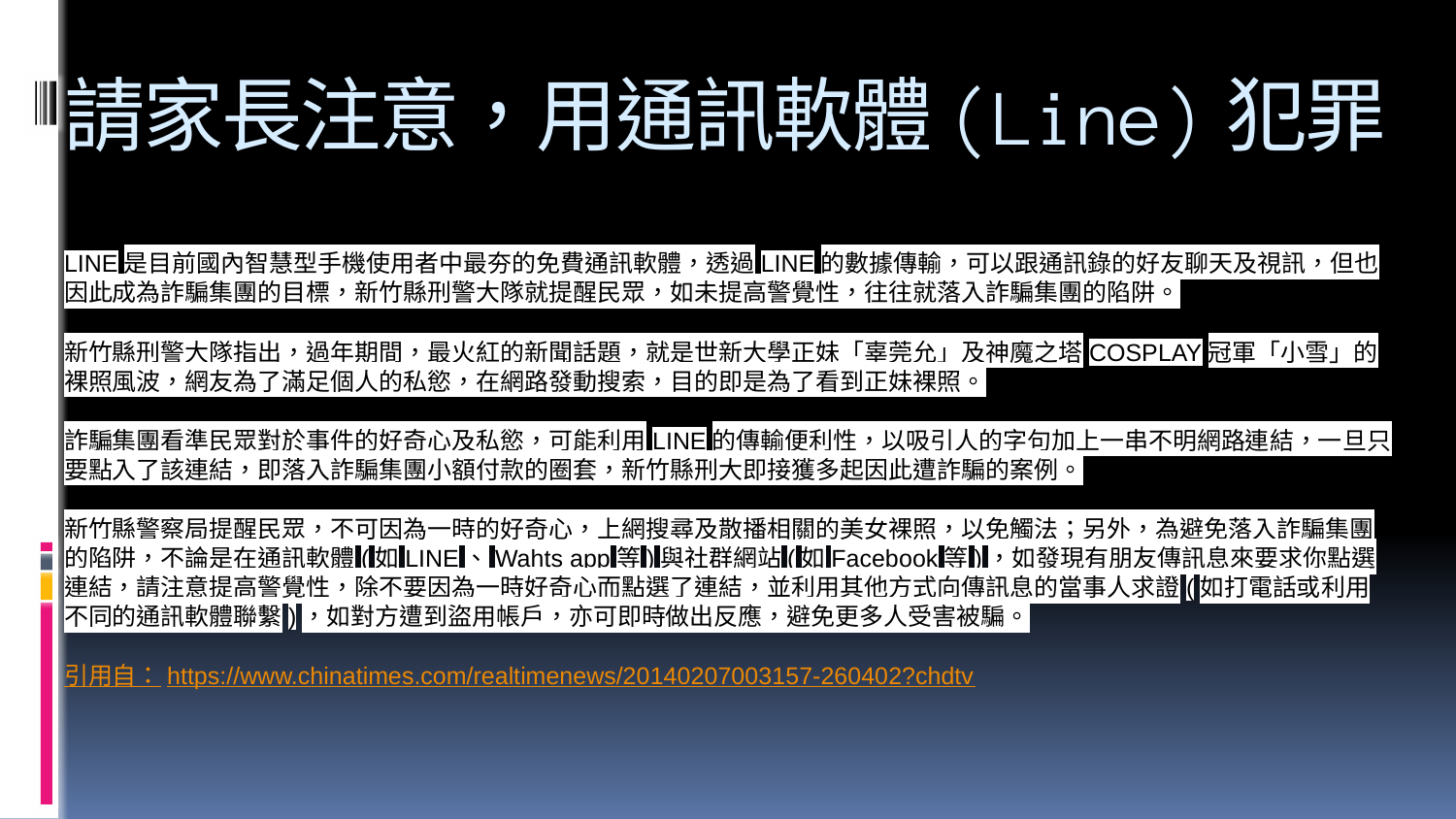

# 請家長注意，用通訊軟體(Line)犯罪
LINE是目前國內智慧型手機使用者中最夯的免費通訊軟體，透過LINE的數據傳輸，可以跟通訊錄的好友聊天及視訊，但也因此成為詐騙集團的目標，新竹縣刑警大隊就提醒民眾，如未提高警覺性，往往就落入詐騙集團的陷阱。
新竹縣刑警大隊指出，過年期間，最火紅的新聞話題，就是世新大學正妹「辜莞允」及神魔之塔COSPLAY冠軍「小雪」的裸照風波，網友為了滿足個人的私慾，在網路發動搜索，目的即是為了看到正妹裸照。
詐騙集團看準民眾對於事件的好奇心及私慾，可能利用LINE的傳輸便利性，以吸引人的字句加上一串不明網路連結，一旦只要點入了該連結，即落入詐騙集團小額付款的圈套，新竹縣刑大即接獲多起因此遭詐騙的案例。
新竹縣警察局提醒民眾，不可因為一時的好奇心，上網搜尋及散播相關的美女裸照，以免觸法；另外，為避免落入詐騙集團的陷阱，不論是在通訊軟體(如LINE、Wahts app等)與社群網站(如Facebook等)，如發現有朋友傳訊息來要求你點選連結，請注意提高警覺性，除不要因為一時好奇心而點選了連結，並利用其他方式向傳訊息的當事人求證(如打電話或利用不同的通訊軟體聯繫)，如對方遭到盜用帳戶，亦可即時做出反應，避免更多人受害被騙。
引用自：https://www.chinatimes.com/realtimenews/20140207003157-260402?chdtv